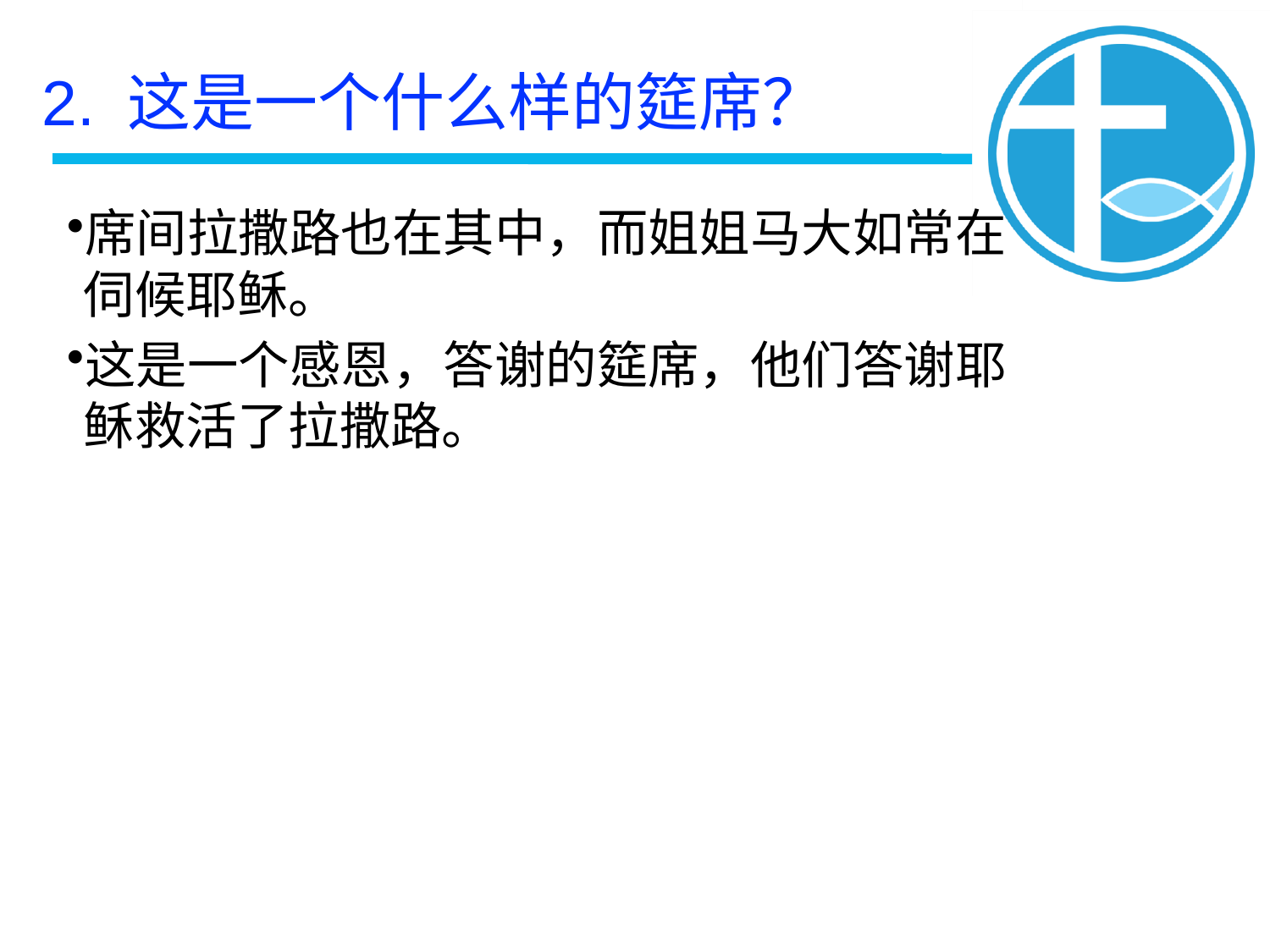

2. 这是一个什么样的筵席？
席间拉撒路也在其中，而姐姐马大如常在伺候耶稣。
这是一个感恩，答谢的筵席，他们答谢耶稣救活了拉撒路。